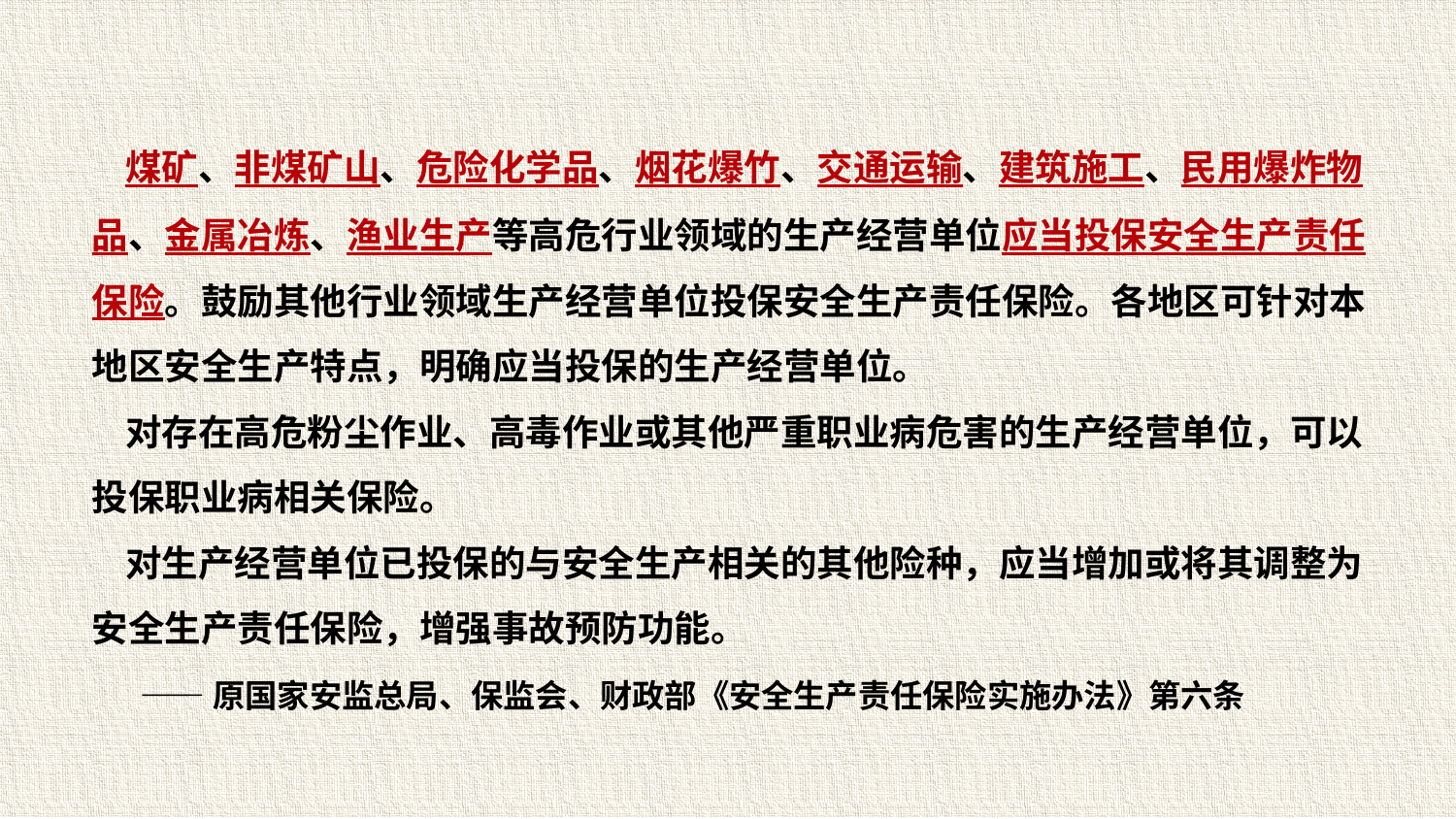

煤矿、非煤矿山、危险化学品、烟花爆竹、交通运输、建筑施工、民用爆炸物品、金属冶炼、渔业生产等高危行业领域的生产经营单位应当投保安全生产责任保险。鼓励其他行业领域生产经营单位投保安全生产责任保险。各地区可针对本地区安全生产特点，明确应当投保的生产经营单位。
   对存在高危粉尘作业、高毒作业或其他严重职业病危害的生产经营单位，可以投保职业病相关保险。
   对生产经营单位已投保的与安全生产相关的其他险种，应当增加或将其调整为安全生产责任保险，增强事故预防功能。
      ——原国家安监总局、保监会、财政部《安全生产责任保险实施办法》第六条